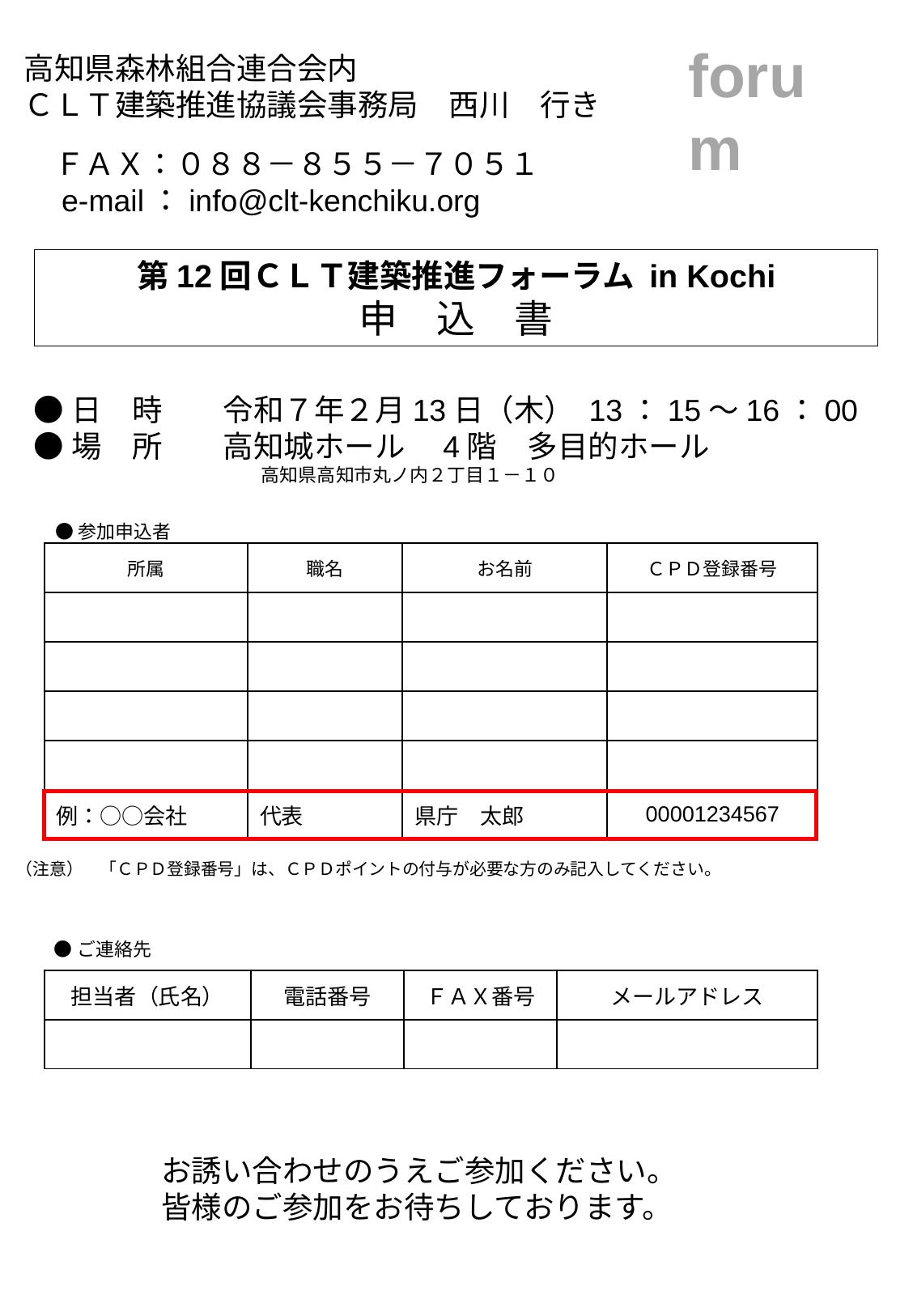

forum
高知県森林組合連合会内
ＣＬＴ建築推進協議会事務局　西川　行き

　ＦＡＸ：０８８－８５５－７０５１
　e-mail：info@clt-kenchiku.org
第12回ＣＬＴ建築推進フォーラム in Kochi
申　込　書
●日　時　　令和７年２月13日（木） 13：15～16：00
●場　所　　高知城ホール　4階　多目的ホール
　　 　　　　　　　　　　高知県高知市丸ノ内２丁目１－１０
●参加申込者
| 所属 | 職名 | お名前 | ＣＰＤ登録番号 |
| --- | --- | --- | --- |
|  |  |  |  |
|  |  |  |  |
|  |  |  |  |
|  |  |  |  |
| 例：○○会社 | 代表 | 県庁　太郎 | 00001234567 |

（注意）　「ＣＰＤ登録番号」は、ＣＰＤポイントの付与が必要な方のみ記入してください。
●ご連絡先
| 担当者（氏名） | 電話番号 | ＦＡＸ番号 | メールアドレス |
| --- | --- | --- | --- |
|  |  |  |  |
お誘い合わせのうえご参加ください。
皆様のご参加をお待ちしております。